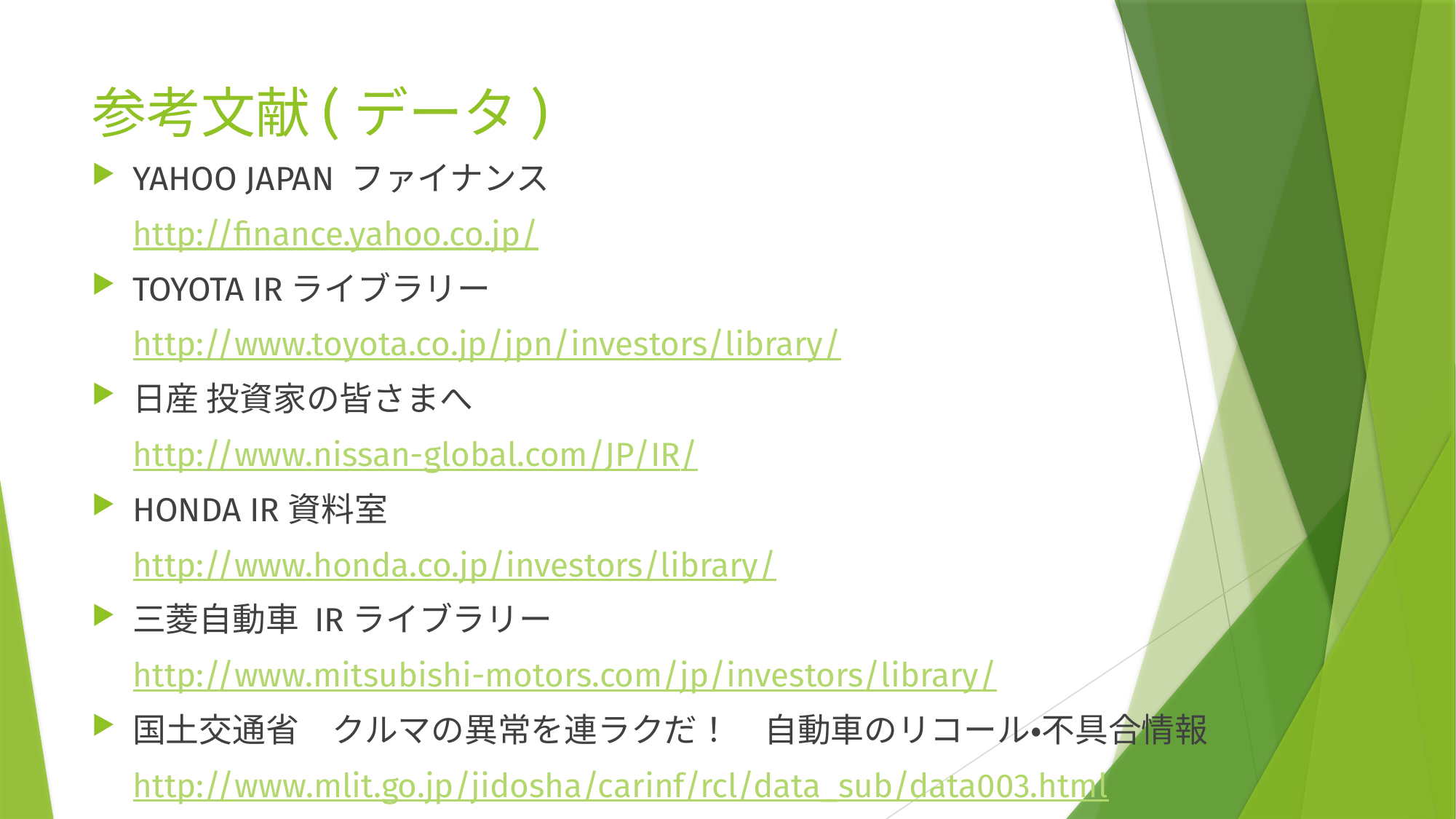

# 参考文献(データ)
YAHOO JAPAN ファイナンス
　http://finance.yahoo.co.jp/
TOYOTA IRライブラリー
　http://www.toyota.co.jp/jpn/investors/library/
日産 投資家の皆さまへ
　http://www.nissan-global.com/JP/IR/
HONDA IR資料室
　http://www.honda.co.jp/investors/library/
三菱自動車 IRライブラリー
　http://www.mitsubishi-motors.com/jp/investors/library/
国土交通省　クルマの異常を連ラクだ！　自動車のリコール・不具合情報
　http://www.mlit.go.jp/jidosha/carinf/rcl/data_sub/data003.html